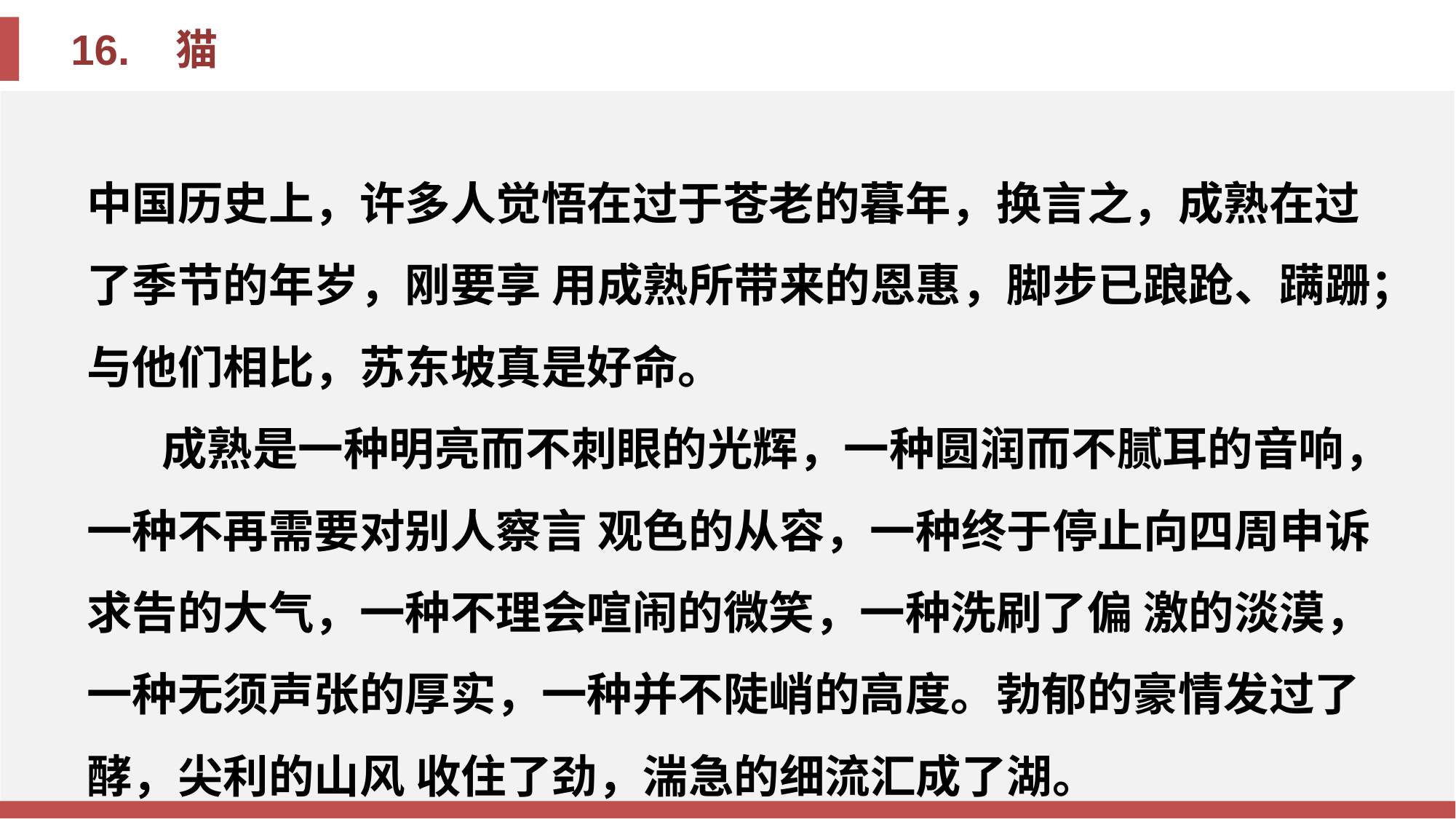

中国历史上，许多人觉悟在过于苍老的暮年，换言之，成熟在过了季节的年岁，刚要享 用成熟所带来的恩惠，脚步已踉跄、蹒跚；与他们相比，苏东坡真是好命。
成熟是一种明亮而不刺眼的光辉，一种圆润而不腻耳的音响，一种不再需要对别人察言 观色的从容，一种终于停止向四周申诉求告的大气，一种不理会喧闹的微笑，一种洗刷了偏 激的淡漠，一种无须声张的厚实，一种并不陡峭的高度。勃郁的豪情发过了酵，尖利的山风 收住了劲，湍急的细流汇成了湖。